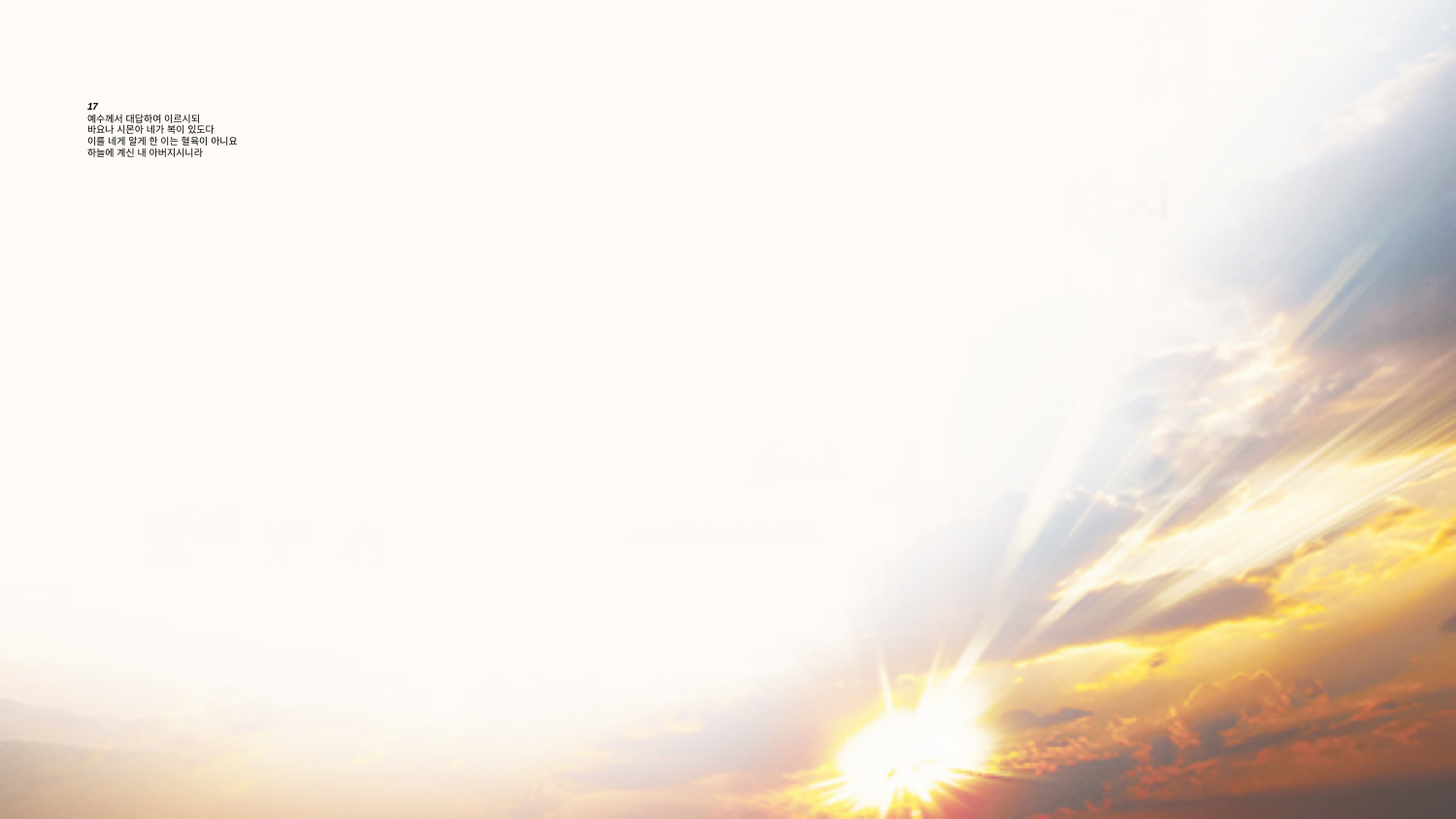

# 17 예수께서 대답하여 이르시되 바요나 시몬아 네가 복이 있도다 이를 네게 알게 한 이는 혈육이 아니요 하늘에 계신 내 아버지시니라